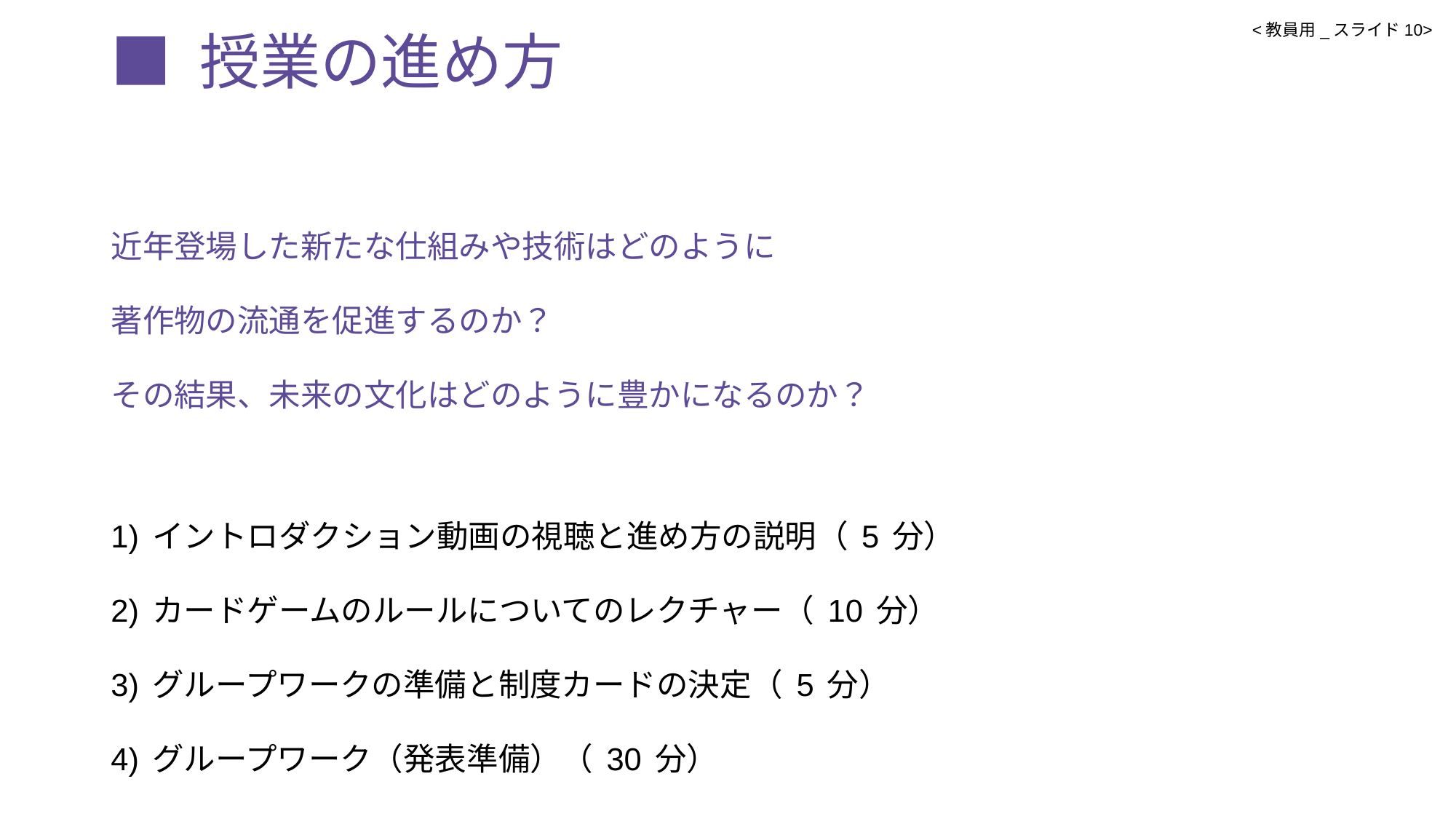

# ■ 授業の進め方
<教員用_スライド10>
近年登場した新たな仕組みや技術はどのように
著作物の流通を促進するのか？
その結果、未来の文化はどのように豊かになるのか？

1)イントロダクション動画の視聴と進め方の説明（5分）
2)カードゲームのルールについてのレクチャー（10分）
3)グループワークの準備と制度カードの決定（5分）
4)グループワーク（発表準備）（30分）